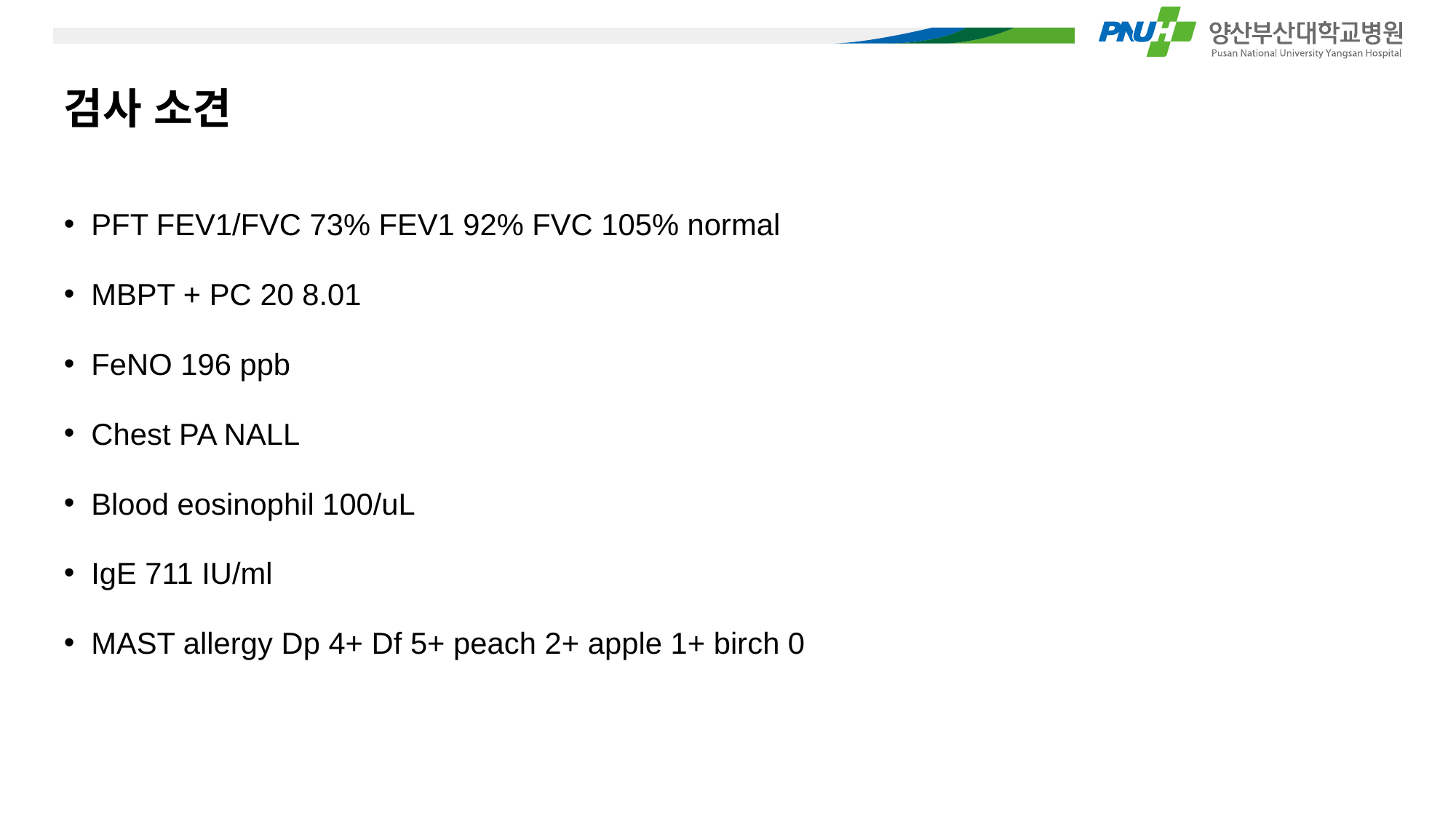

# 검사 소견
PFT FEV1/FVC 73% FEV1 92% FVC 105% normal
MBPT + PC 20 8.01
FeNO 196 ppb
Chest PA NALL
Blood eosinophil 100/uL
IgE 711 IU/ml
MAST allergy Dp 4+ Df 5+ peach 2+ apple 1+ birch 0